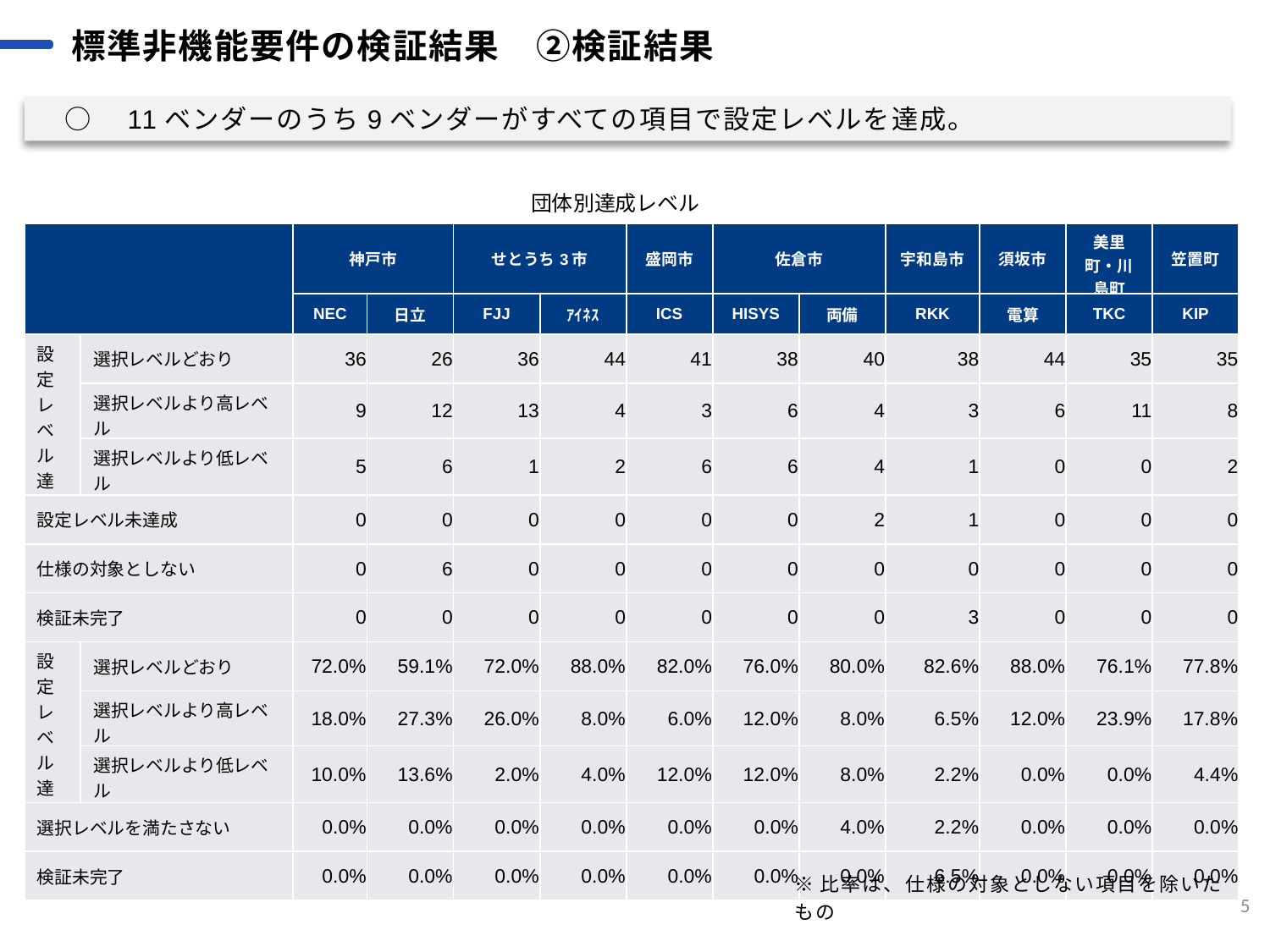

標準非機能要件の検証結果　②検証結果
　○　11ベンダーのうち9ベンダーがすべての項目で設定レベルを達成。
団体別達成レベル
|  |  | 神戸市​ |  | せとうち3市​ |  | 盛岡市​ | 佐倉市​ |  | 宇和島市​ | 須坂市​ | 美里町・川島町​ | 笠置町​ |
| --- | --- | --- | --- | --- | --- | --- | --- | --- | --- | --- | --- | --- |
|  |  | NEC | 日立 | FJJ | ｱｲﾈｽ | ICS | HISYS | 両備 | RKK | 電算 | TKC | KIP |
| 設定レベル 達成 | 選択レベルどおり​ | 36 | 26 | 36 | 44 | 41 | 38 | 40 | 38 | 44 | 35 | 35 |
| ​ | 選択レベルより高レベル | 9 | 12 | 13 | 4 | 3 | 6 | 4 | 3 | 6 | 11 | 8 |
|  | 選択レベルより低レベル | 5 | 6 | 1 | 2 | 6 | 6 | 4 | 1 | 0 | 0 | 2 |
| 設定レベル未達成 |  | 0 | 0 | 0 | 0 | 0 | 0 | 2 | 1 | 0 | 0 | 0 |
| 仕様の対象としない |  | 0 | 6 | 0 | 0 | 0 | 0 | 0 | 0 | 0 | 0 | 0 |
| 検証未完了 |  | 0 | 0 | 0 | 0 | 0 | 0 | 0 | 3 | 0 | 0 | 0 |
| 設定レベル 達成 | 選択レベルどおり​ | 72.0% | 59.1% | 72.0% | 88.0% | 82.0% | 76.0% | 80.0% | 82.6% | 88.0% | 76.1% | 77.8% |
| ​ | 選択レベルより高レベル | 18.0% | 27.3% | 26.0% | 8.0% | 6.0% | 12.0% | 8.0% | 6.5% | 12.0% | 23.9% | 17.8% |
|  | 選択レベルより低レベル | 10.0% | 13.6% | 2.0% | 4.0% | 12.0% | 12.0% | 8.0% | 2.2% | 0.0% | 0.0% | 4.4% |
| 選択レベルを満たさない |  | 0.0% | 0.0% | 0.0% | 0.0% | 0.0% | 0.0% | 4.0% | 2.2% | 0.0% | 0.0% | 0.0% |
| 検証未完了 |  | 0.0% | 0.0% | 0.0% | 0.0% | 0.0% | 0.0% | 0.0% | 6.5% | 0.0% | 0.0% | 0.0% |
※比率は、仕様の対象としない項目を除いたもの
5